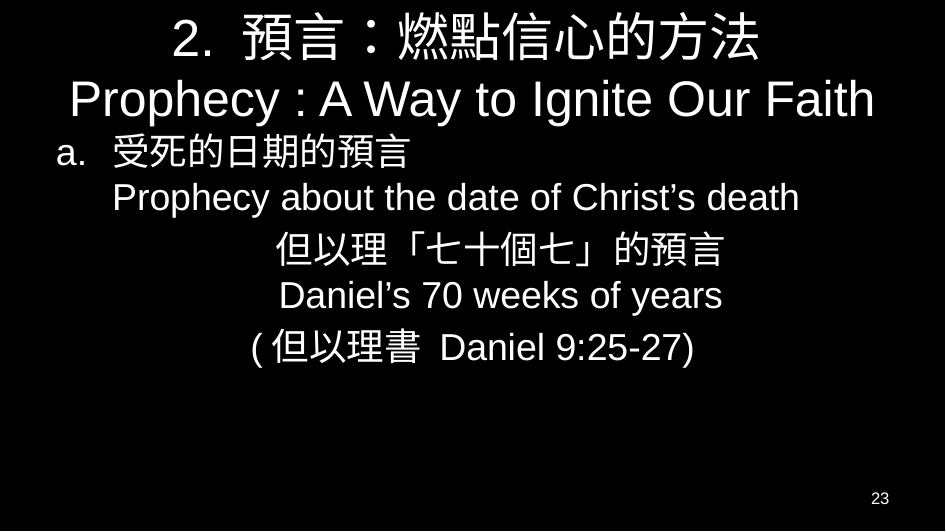

# 2. 預言：燃點信心的方法 Prophecy : A Way to Ignite Our Faith
受死的日期的預言
Prophecy about the date of Christ’s death
	但以理「七十個七」的預言
Daniel’s 70 weeks of years
(但以理書 Daniel 9:25-27)
23